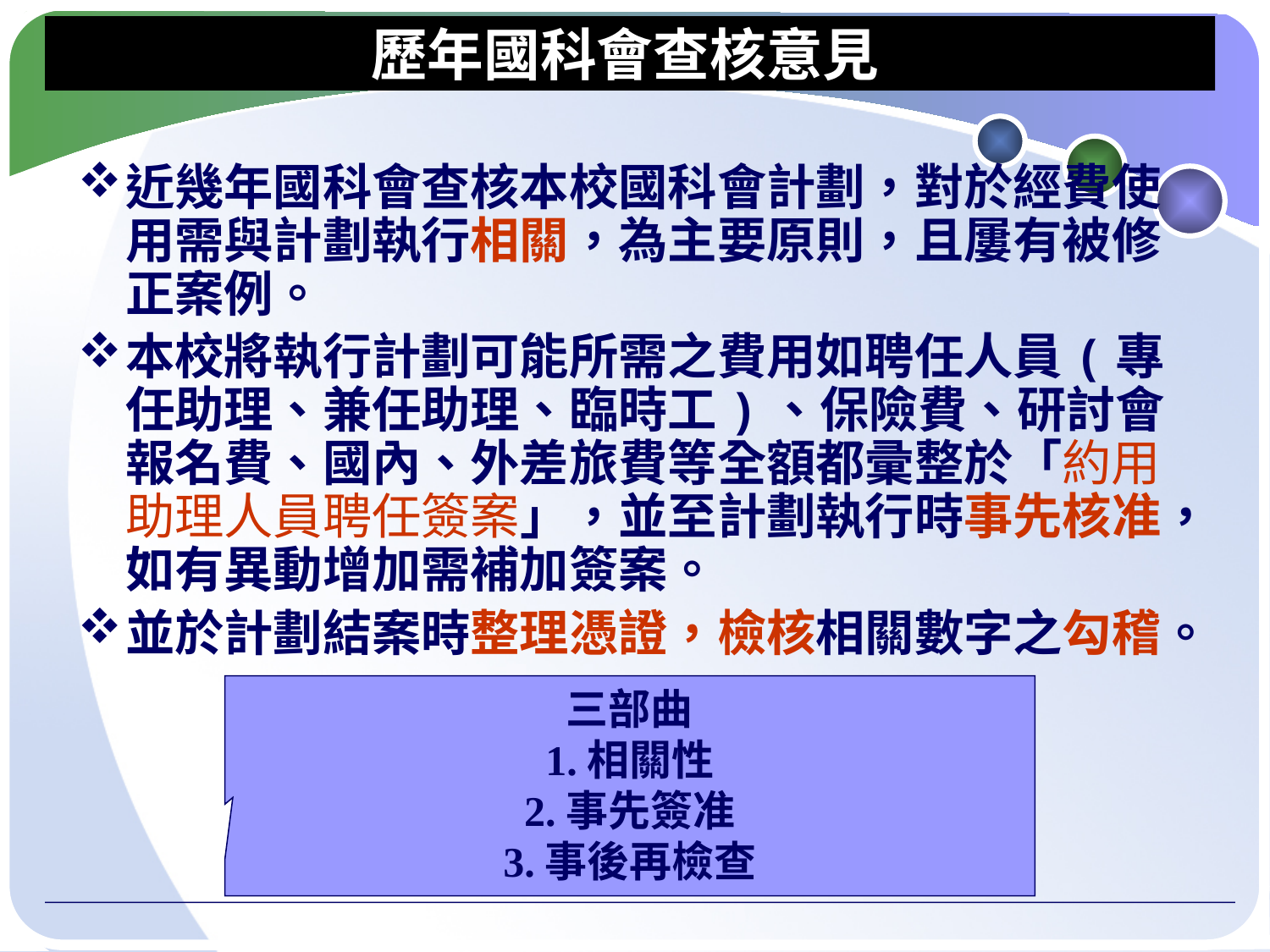

# 歷年國科會查核意見
近幾年國科會查核本校國科會計劃，對於經費使用需與計劃執行相關，為主要原則，且屢有被修正案例。
本校將執行計劃可能所需之費用如聘任人員(專任助理、兼任助理、臨時工)、保險費、研討會報名費、國內、外差旅費等全額都彚整於「約用助理人員聘任簽案」，並至計劃執行時事先核准，如有異動增加需補加簽案。
並於計劃結案時整理憑證，檢核相關數字之勾稽。
三部曲
1.相關性
2.事先簽准
3.事後再檢查